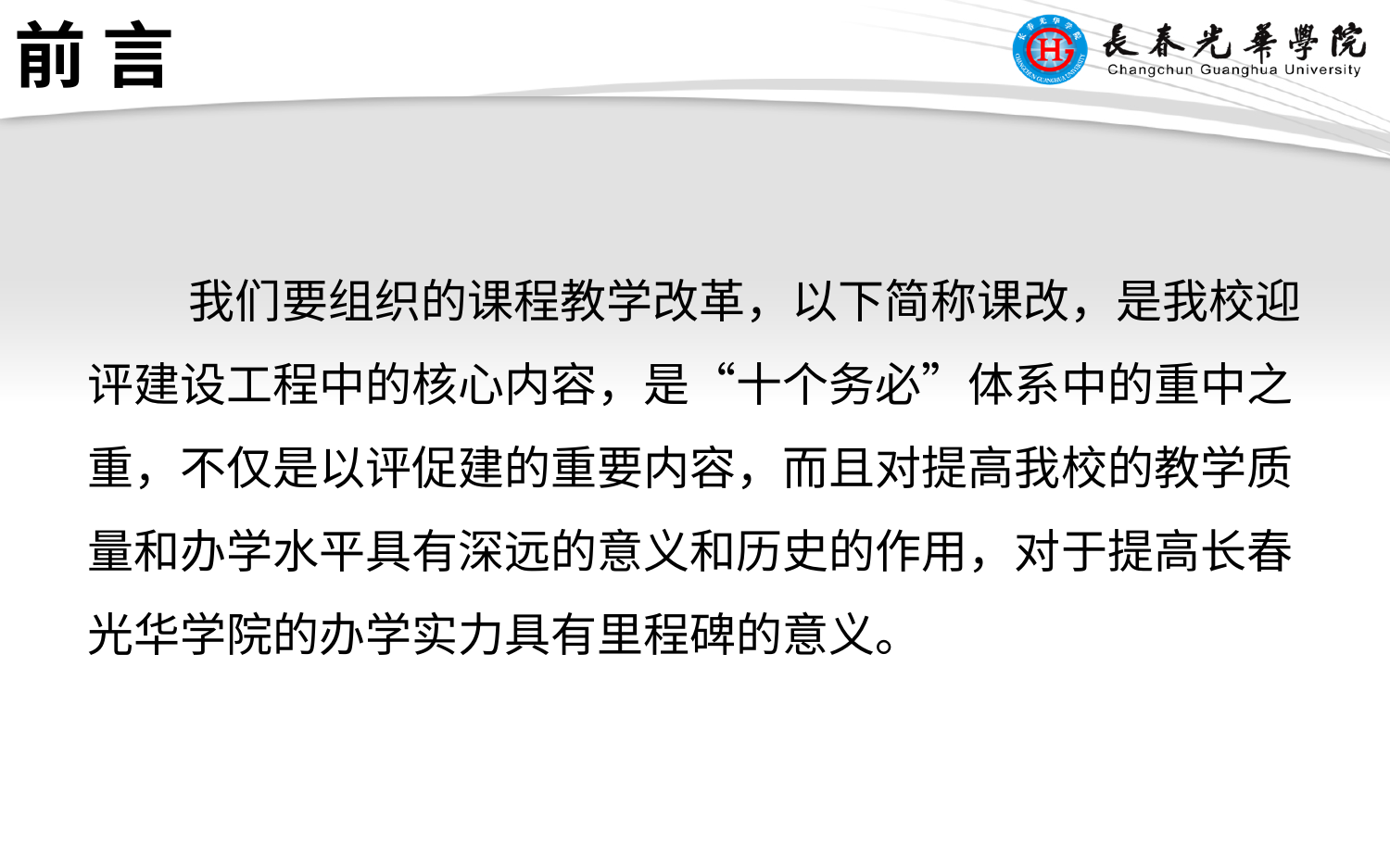

前 言
  我们要组织的课程教学改革，以下简称课改，是我校迎评建设工程中的核心内容，是“十个务必”体系中的重中之重，不仅是以评促建的重要内容，而且对提高我校的教学质量和办学水平具有深远的意义和历史的作用，对于提高长春光华学院的办学实力具有里程碑的意义。